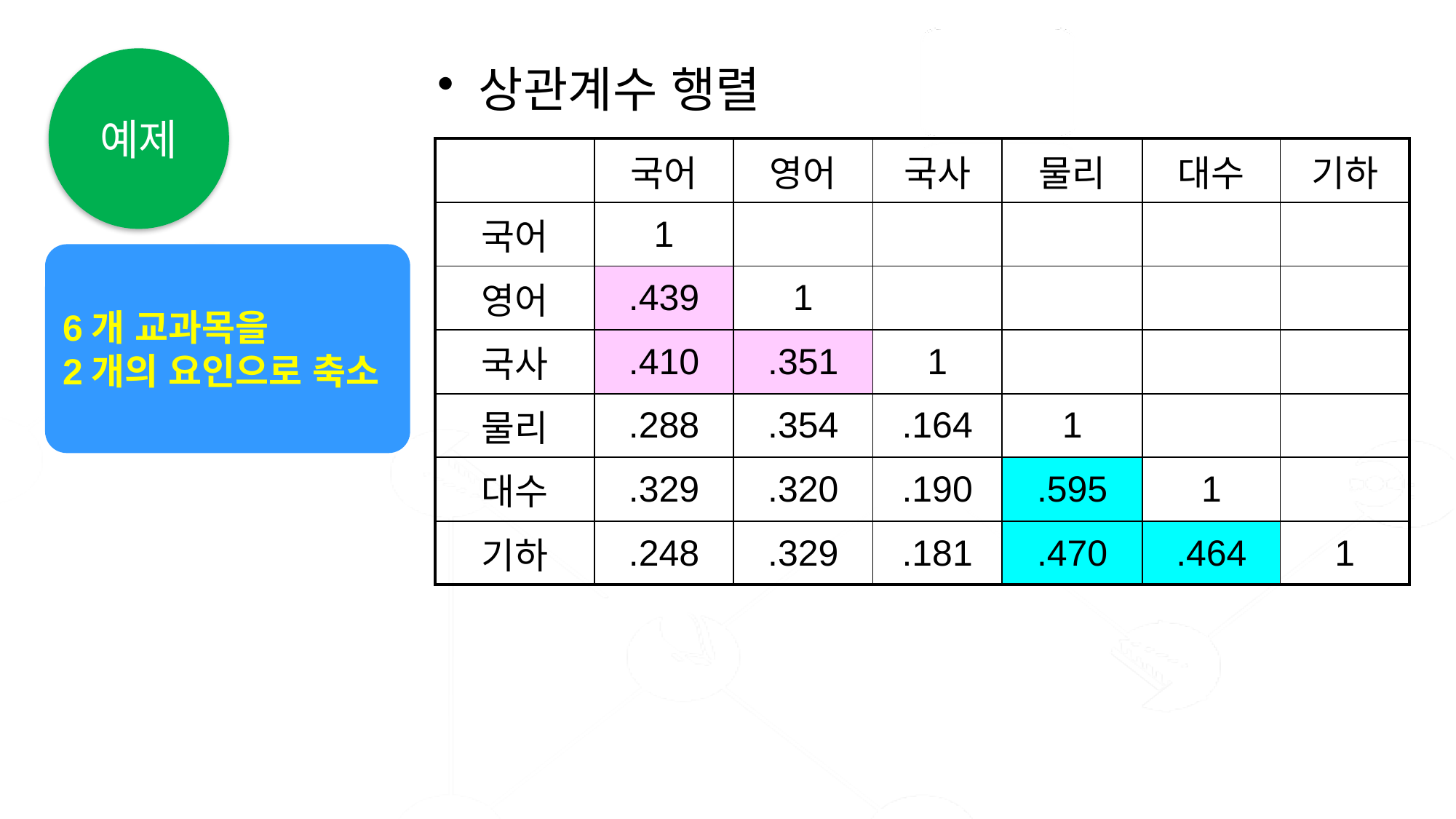

예제
상관계수 행렬
|  | 국어 | 영어 | 국사 | 물리 | 대수 | 기하 |
| --- | --- | --- | --- | --- | --- | --- |
| 국어 | 1 |  |  |  |  |  |
| 영어 | .439 | 1 |  |  |  |  |
| 국사 | .410 | .351 | 1 |  |  |  |
| 물리 | .288 | .354 | .164 | 1 |  |  |
| 대수 | .329 | .320 | .190 | .595 | 1 |  |
| 기하 | .248 | .329 | .181 | .470 | .464 | 1 |
6개 교과목을
2개의 요인으로 축소